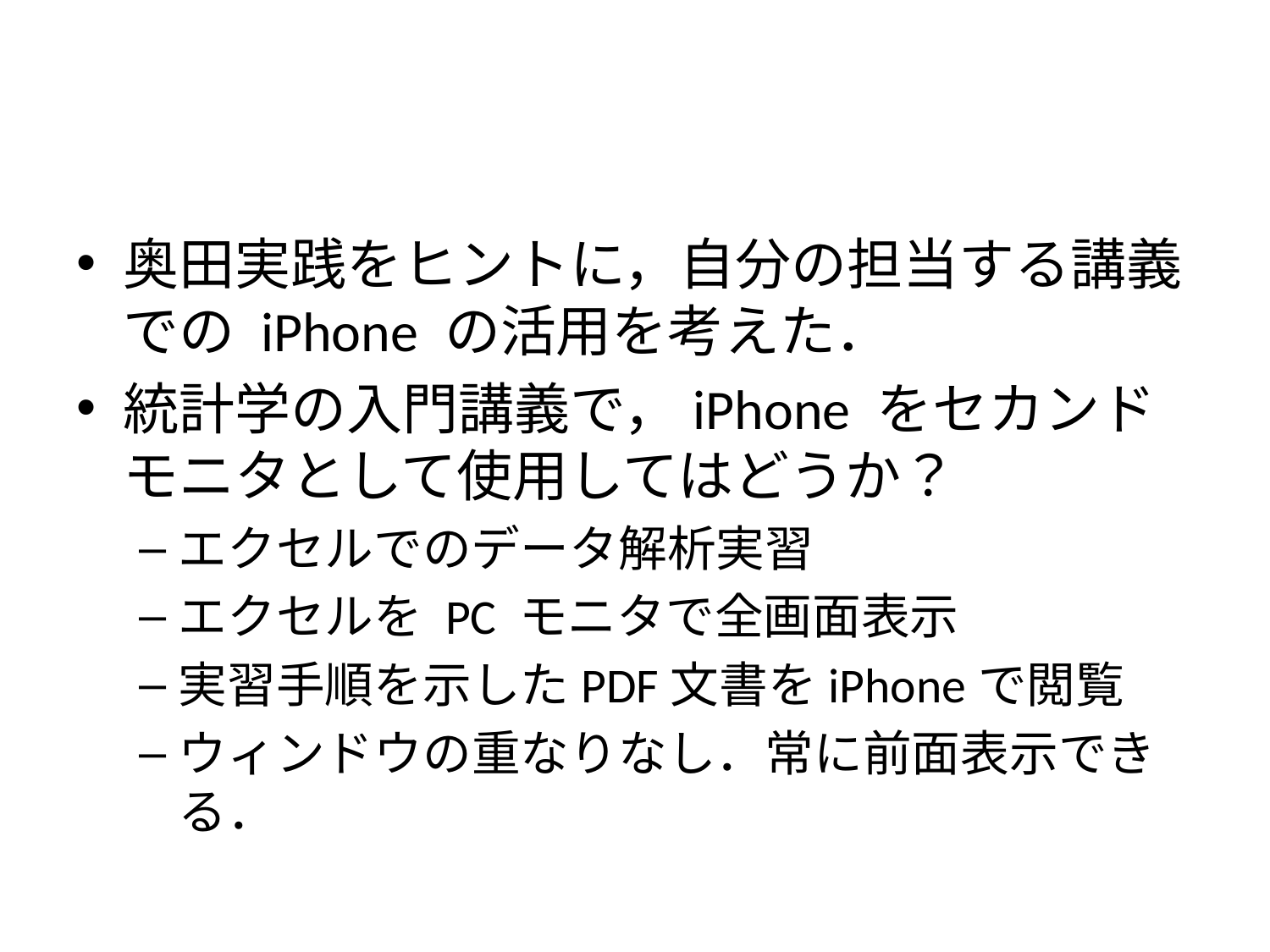

#
奥田実践をヒントに，自分の担当する講義での iPhone の活用を考えた．
統計学の入門講義で，iPhone をセカンドモニタとして使用してはどうか？
エクセルでのデータ解析実習
エクセルを PC モニタで全画面表示
実習手順を示したPDF文書をiPhoneで閲覧
ウィンドウの重なりなし．常に前面表示できる．